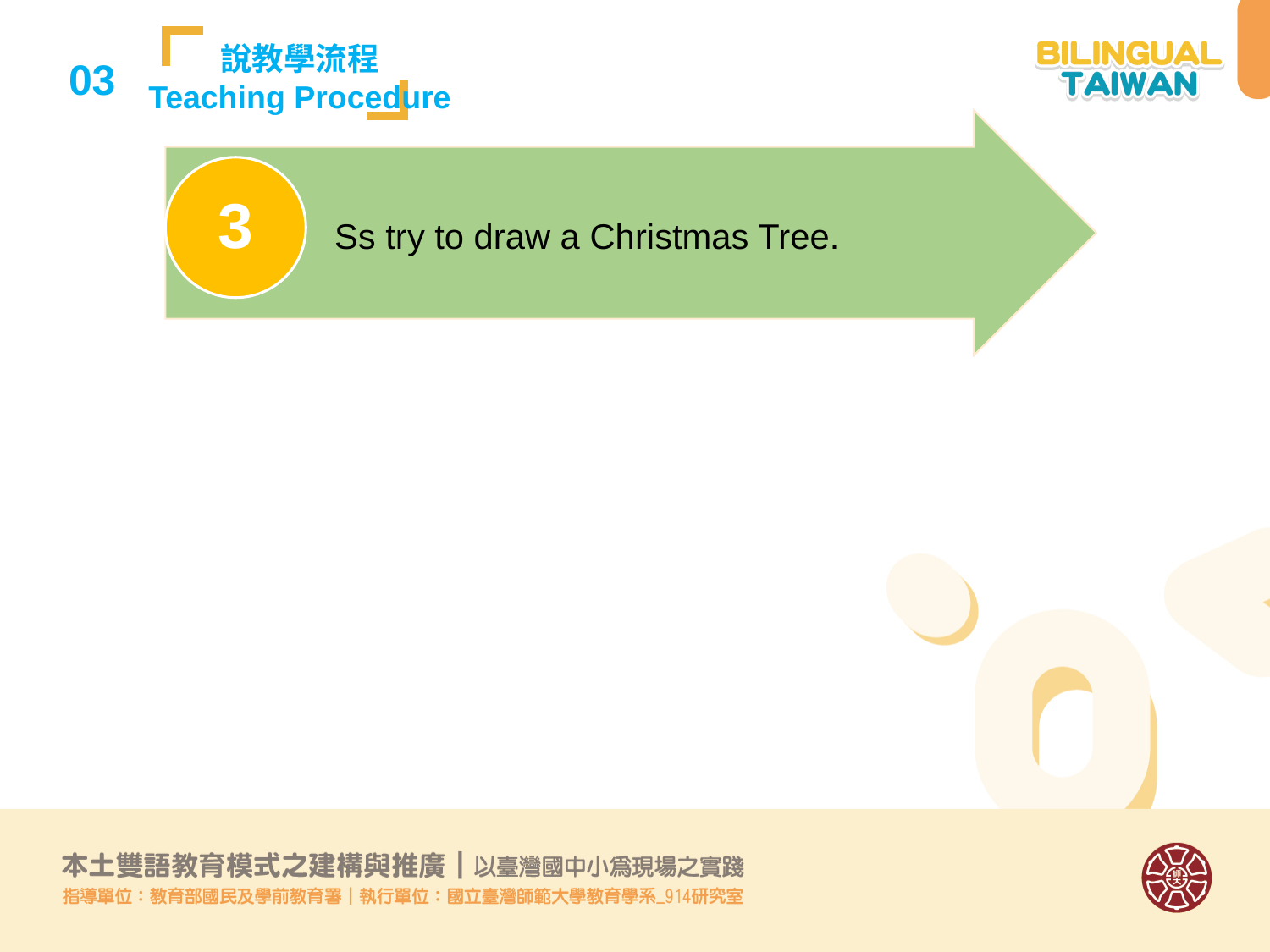

03
說教學流程
Teaching Procedure

3
Ss try to draw a Christmas Tree.